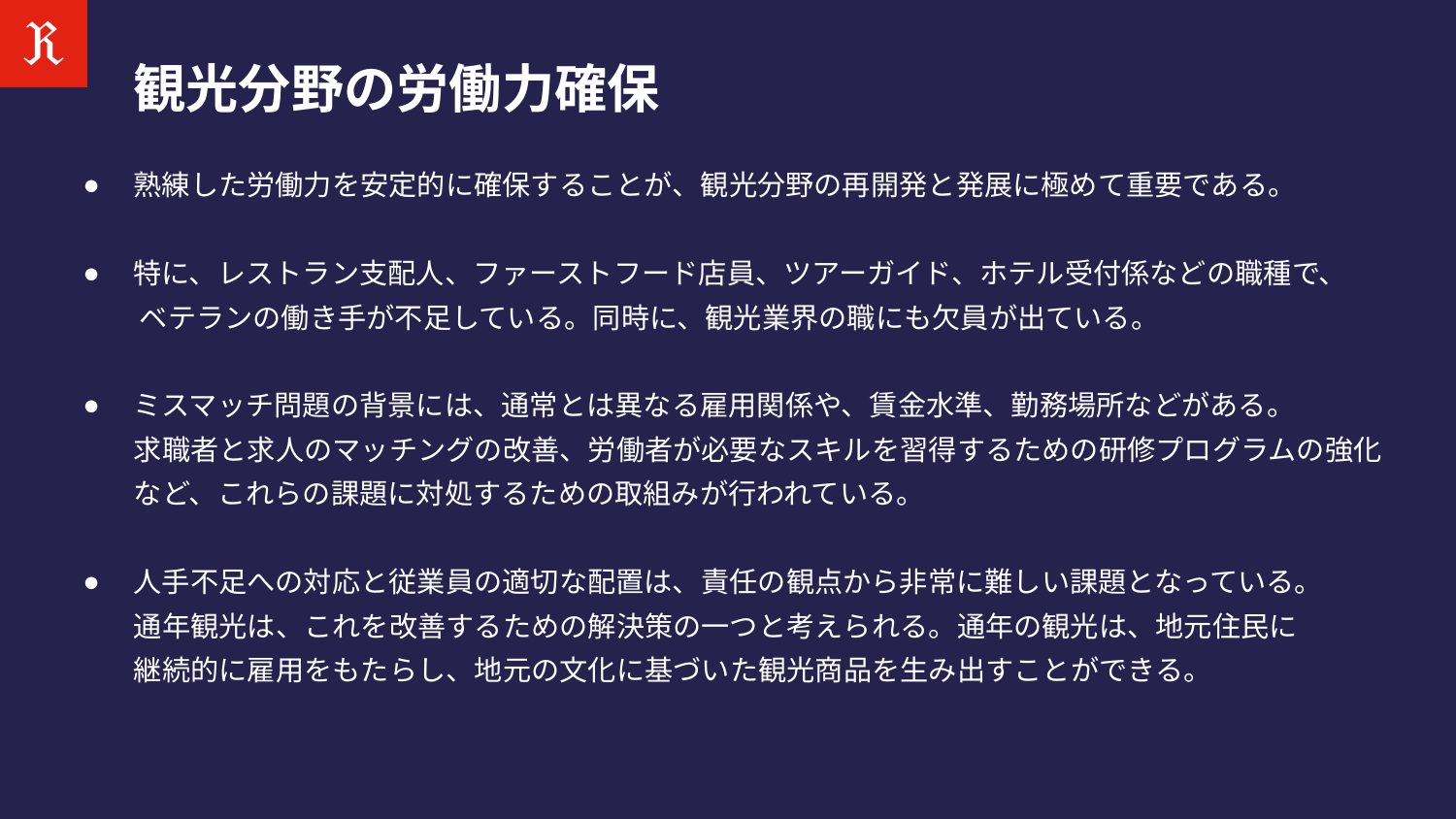

# 観光分野の労働力確保

熟練した労働力を安定的に確保することが、観光分野の再開発と発展に極めて重要である。

特に、レストラン支配人、ファーストフード店員、ツアーガイド、ホテル受付係などの職種で、
　　ベテランの働き手が不足している。同時に、観光業界の職にも欠員が出ている。

ミスマッチ問題の背景には、通常とは異なる雇用関係や、賃金水準、勤務場所などがある。
       求職者と求人のマッチングの改善、労働者が必要なスキルを習得するための研修プログラムの強化
       など、これらの課題に対処するための取組みが行われている。

人手不足への対応と従業員の適切な配置は、責任の観点から非常に難しい課題となっている。
       通年観光は、これを改善するための解決策の一つと考えられる。通年の観光は、地元住民に
       継続的に雇用をもたらし、地元の文化に基づいた観光商品を生み出すことができる。